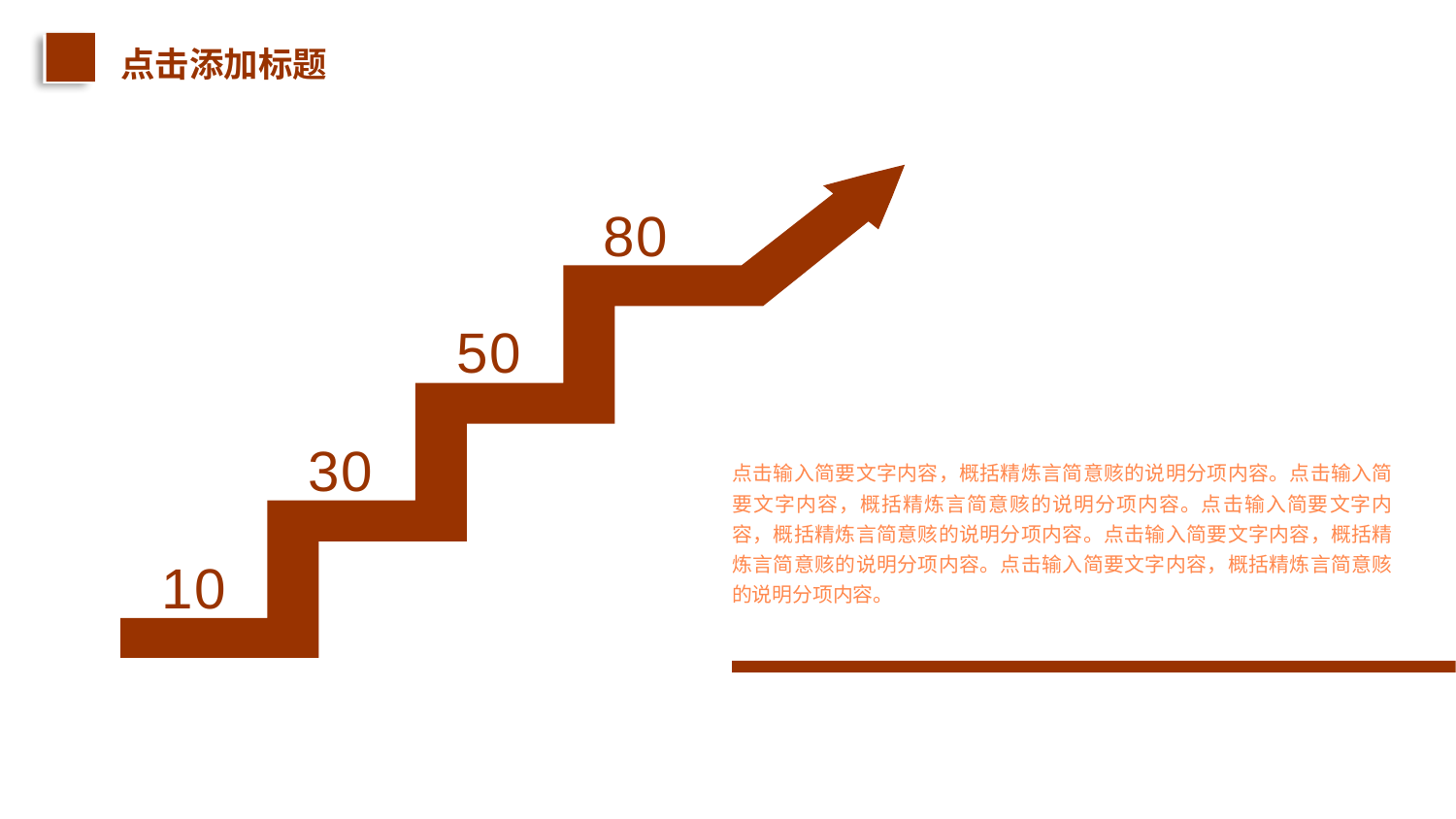

点击添加标题

80
50
30
10
点击输入简要文字内容，概括精炼言简意赅的说明分项内容。点击输入简要文字内容，概括精炼言简意赅的说明分项内容。点击输入简要文字内容，概括精炼言简意赅的说明分项内容。点击输入简要文字内容，概括精炼言简意赅的说明分项内容。点击输入简要文字内容，概括精炼言简意赅的说明分项内容。